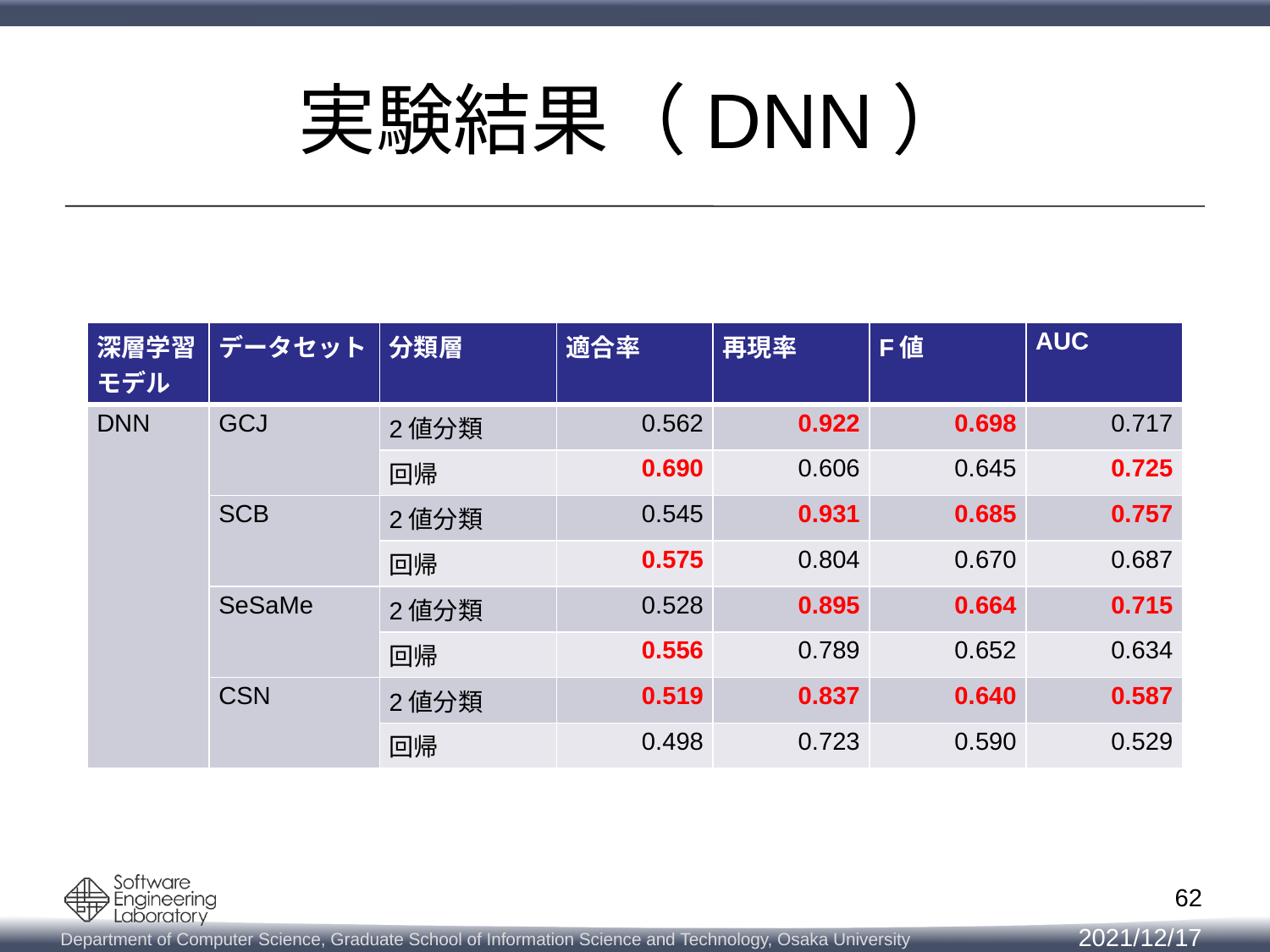

# 実験結果（DNN）
| 深層学習 モデル | データセット | 分類層 | 適合率 | 再現率 | F値 | AUC |
| --- | --- | --- | --- | --- | --- | --- |
| DNN | GCJ | 2値分類 | 0.562 | 0.922 | 0.698 | 0.717 |
|  |  | 回帰 | 0.690 | 0.606 | 0.645 | 0.725 |
|  | SCB | 2値分類 | 0.545 | 0.931 | 0.685 | 0.757 |
|  |  | 回帰 | 0.575 | 0.804 | 0.670 | 0.687 |
|  | SeSaMe | 2値分類 | 0.528 | 0.895 | 0.664 | 0.715 |
|  |  | 回帰 | 0.556 | 0.789 | 0.652 | 0.634 |
|  | CSN | 2値分類 | 0.519 | 0.837 | 0.640 | 0.587 |
|  |  | 回帰 | 0.498 | 0.723 | 0.590 | 0.529 |
62
2021/12/17